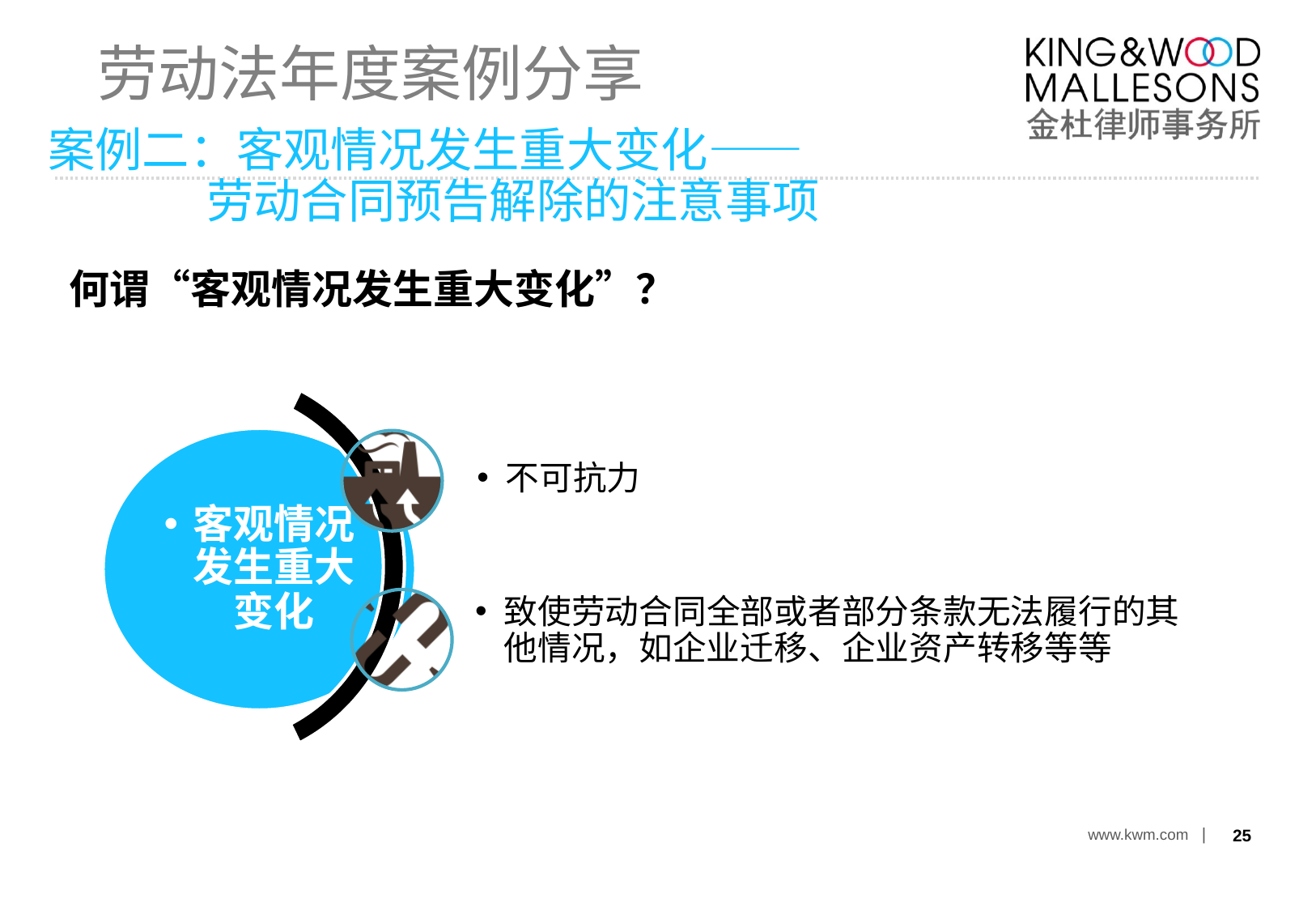

何谓“客观情况发生重大变化”？
客观情况发生重大变化
不可抗力
致使劳动合同全部或者部分条款无法履行的其他情况，如企业迁移、企业资产转移等等